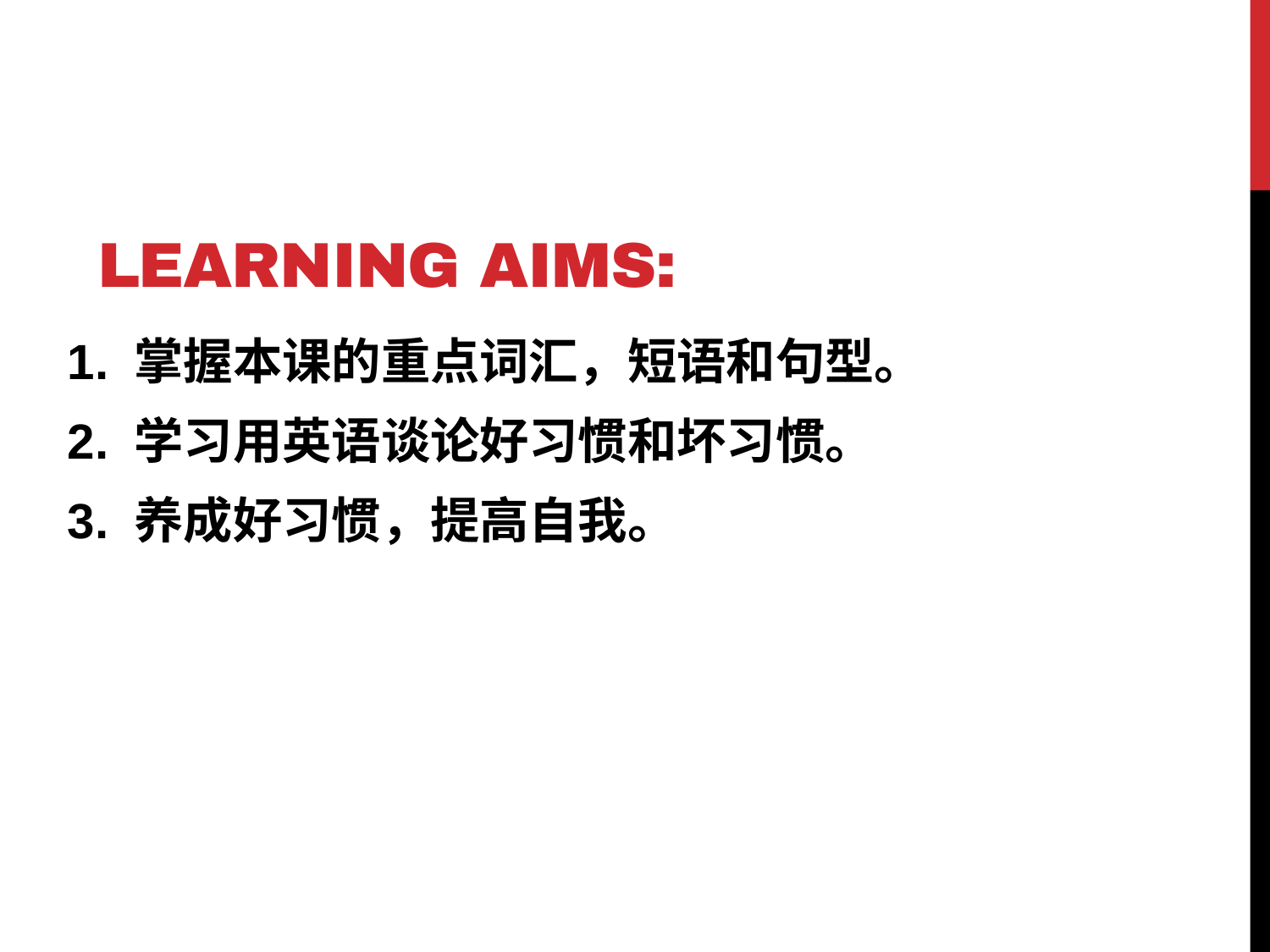

# Learning aims:
1. 掌握本课的重点词汇，短语和句型。
2. 学习用英语谈论好习惯和坏习惯。
3. 养成好习惯，提高自我。